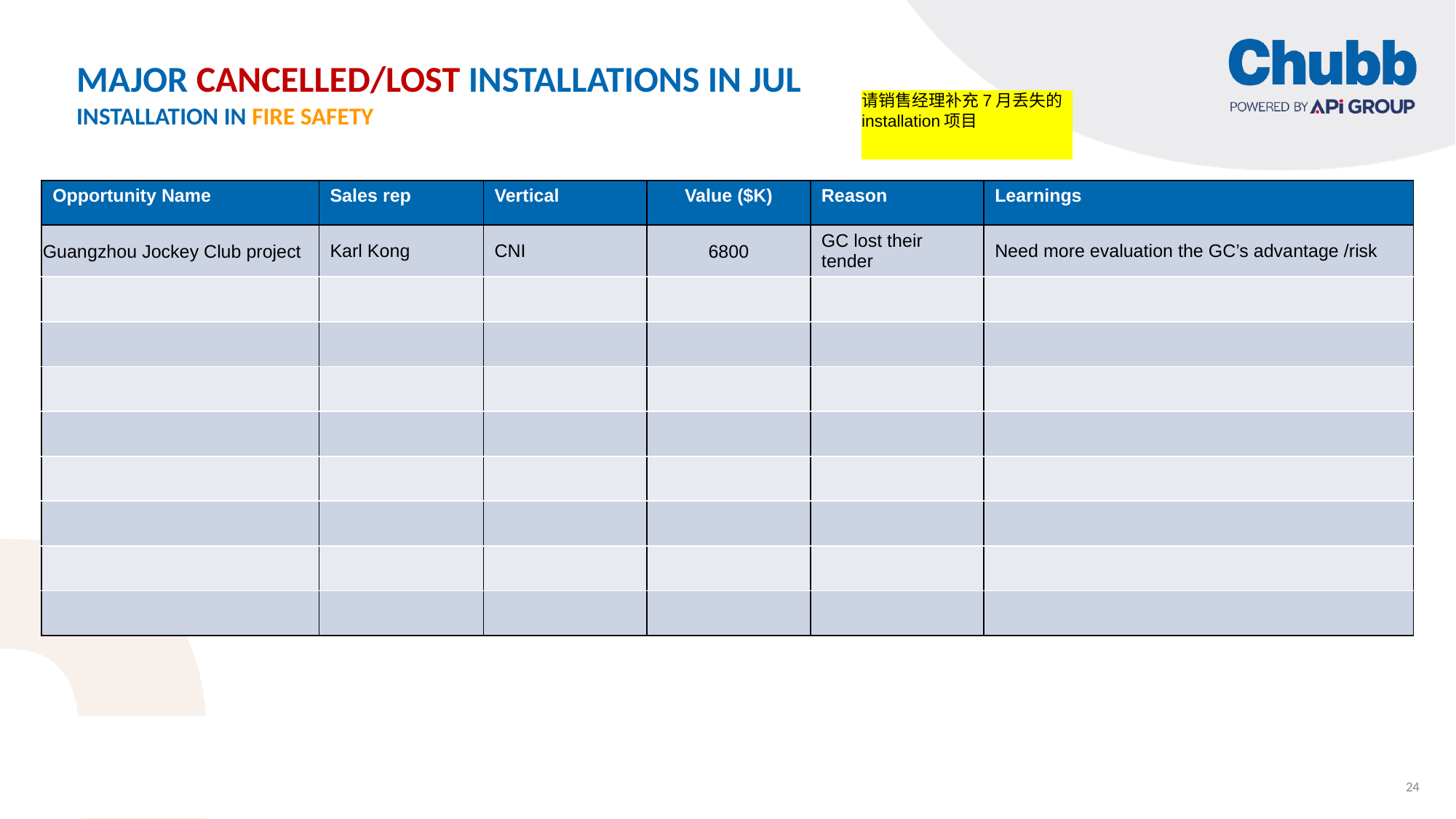

# Major cancelled/lost installations in Jul
Installation in fire safety
请销售经理补充7月丢失的installation项目
| Opportunity Name | Sales rep | Vertical | Value ($K) | Reason | Learnings |
| --- | --- | --- | --- | --- | --- |
| Guangzhou Jockey Club project | Karl Kong | CNI | 6800 | GC lost their tender | Need more evaluation the GC’s advantage /risk |
|  |  |  |  |  |  |
|  |  |  |  |  |  |
|  |  |  |  |  |  |
|  |  |  |  |  |  |
|  |  |  |  |  |  |
|  |  |  |  |  |  |
|  |  |  |  |  |  |
|  |  |  |  |  |  |
24